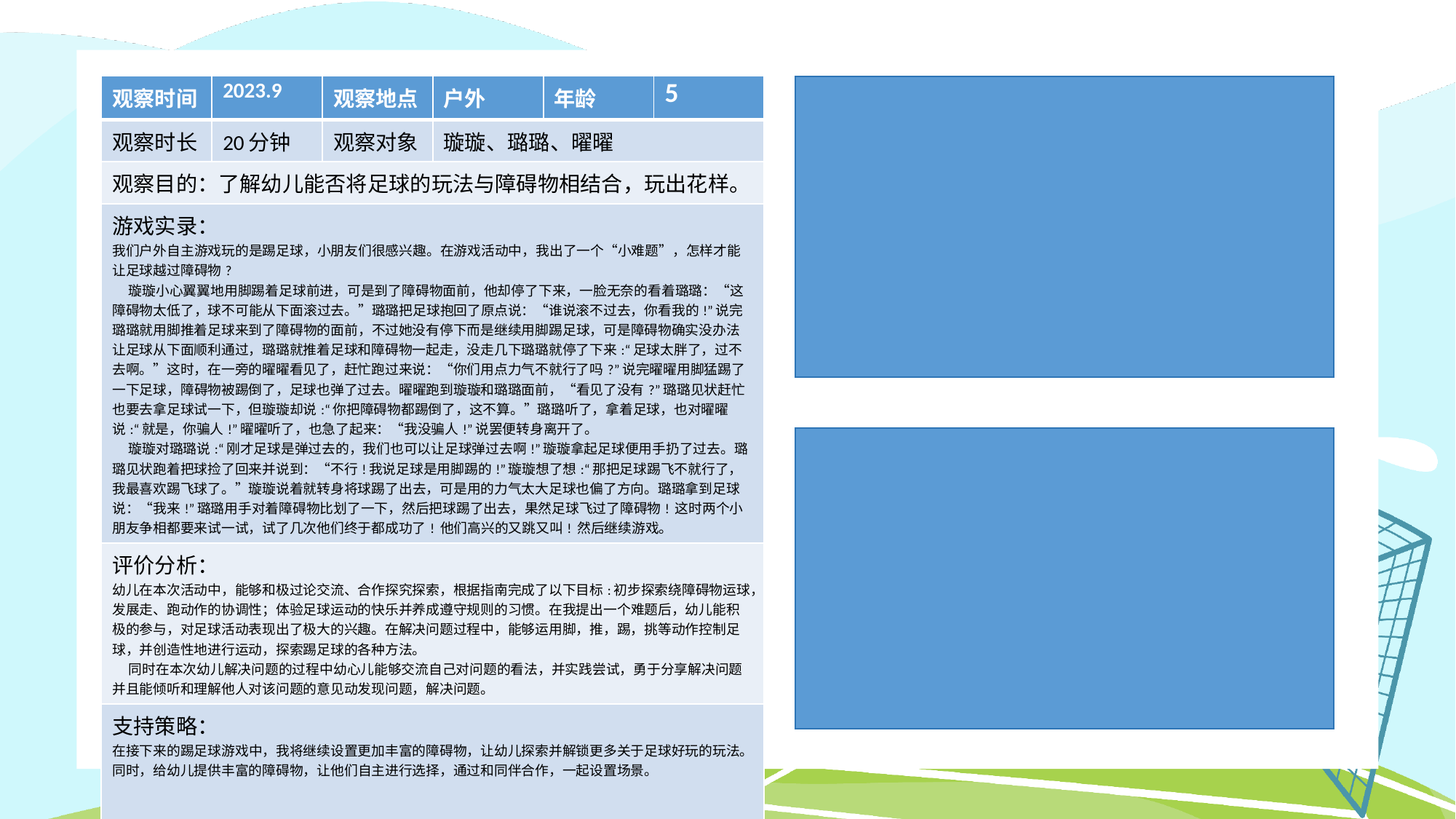

| 观察时间 | 2023.9 | 观察地点 | 户外 | 年龄 | 5 |
| --- | --- | --- | --- | --- | --- |
| 观察时长 | 20分钟 | 观察对象 | 璇璇、璐璐、曜曜 |  |  |
| 观察目的：了解幼儿能否将足球的玩法与障碍物相结合，玩出花样。 |  |  |  |  |  |
| 游戏实录： 我们户外自主游戏玩的是踢足球，小朋友们很感兴趣。在游戏活动中，我出了一个“小难题”，怎样才能让足球越过障碍物? 璇璇小心翼翼地用脚踢着足球前进，可是到了障碍物面前，他却停了下来，一脸无奈的看着璐璐：“这障碍物太低了，球不可能从下面滚过去。”璐璐把足球抱回了原点说：“谁说滚不过去，你看我的!”说完璐璐就用脚推着足球来到了障碍物的面前，不过她没有停下而是继续用脚踢足球，可是障碍物确实没办法让足球从下面顺利通过，璐璐就推着足球和障碍物一起走，没走几下璐璐就停了下来:“足球太胖了，过不去啊。”这时，在一旁的曜曜看见了，赶忙跑过来说：“你们用点力气不就行了吗?”说完曜曜用脚猛踢了一下足球，障碍物被踢倒了，足球也弹了过去。曜曜跑到璇璇和璐璐面前，“看见了没有?”璐璐见状赶忙也要去拿足球试一下，但璇璇却说:“你把障碍物都踢倒了，这不算。”璐璐听了，拿着足球，也对曜曜说:“就是，你骗人!”曜曜听了，也急了起来：“我没骗人!”说罢便转身离开了。 璇璇对璐璐说:“刚才足球是弹过去的，我们也可以让足球弹过去啊!”璇璇拿起足球便用手扔了过去。璐璐见状跑着把球捡了回来并说到：“不行!我说足球是用脚踢的!”璇璇想了想:“那把足球踢飞不就行了，我最喜欢踢飞球了。”璇璇说着就转身将球踢了出去，可是用的力气太大足球也偏了方向。璐璐拿到足球说：“我来!”璐璐用手对着障碍物比划了一下，然后把球踢了出去，果然足球飞过了障碍物! 这时两个小朋友争相都要来试一试，试了几次他们终于都成功了! 他们高兴的又跳又叫! 然后继续游戏。 |  |  |  |  |  |
| 评价分析： 幼儿在本次活动中，能够和极过论交流、合作探究探索，根据指南完成了以下目标:初步探索绕障碍物运球，发展走、跑动作的协调性；体验足球运动的快乐并养成遵守规则的习惯。在我提出一个难题后，幼儿能积极的参与，对足球活动表现出了极大的兴趣。在解决问题过程中，能够运用脚，推，踢，挑等动作控制足球，并创造性地进行运动，探索踢足球的各种方法。 同时在本次幼儿解决问题的过程中幼心儿能够交流自己对问题的看法，并实践尝试，勇于分享解决问题并且能倾听和理解他人对该问题的意见动发现问题，解决问题。 |  |  |  |  |  |
| 支持策略： 在接下来的踢足球游戏中，我将继续设置更加丰富的障碍物，让幼儿探索并解锁更多关于足球好玩的玩法。 同时，给幼儿提供丰富的障碍物，让他们自主进行选择，通过和同伴合作，一起设置场景。 |  |  |  |  |  |